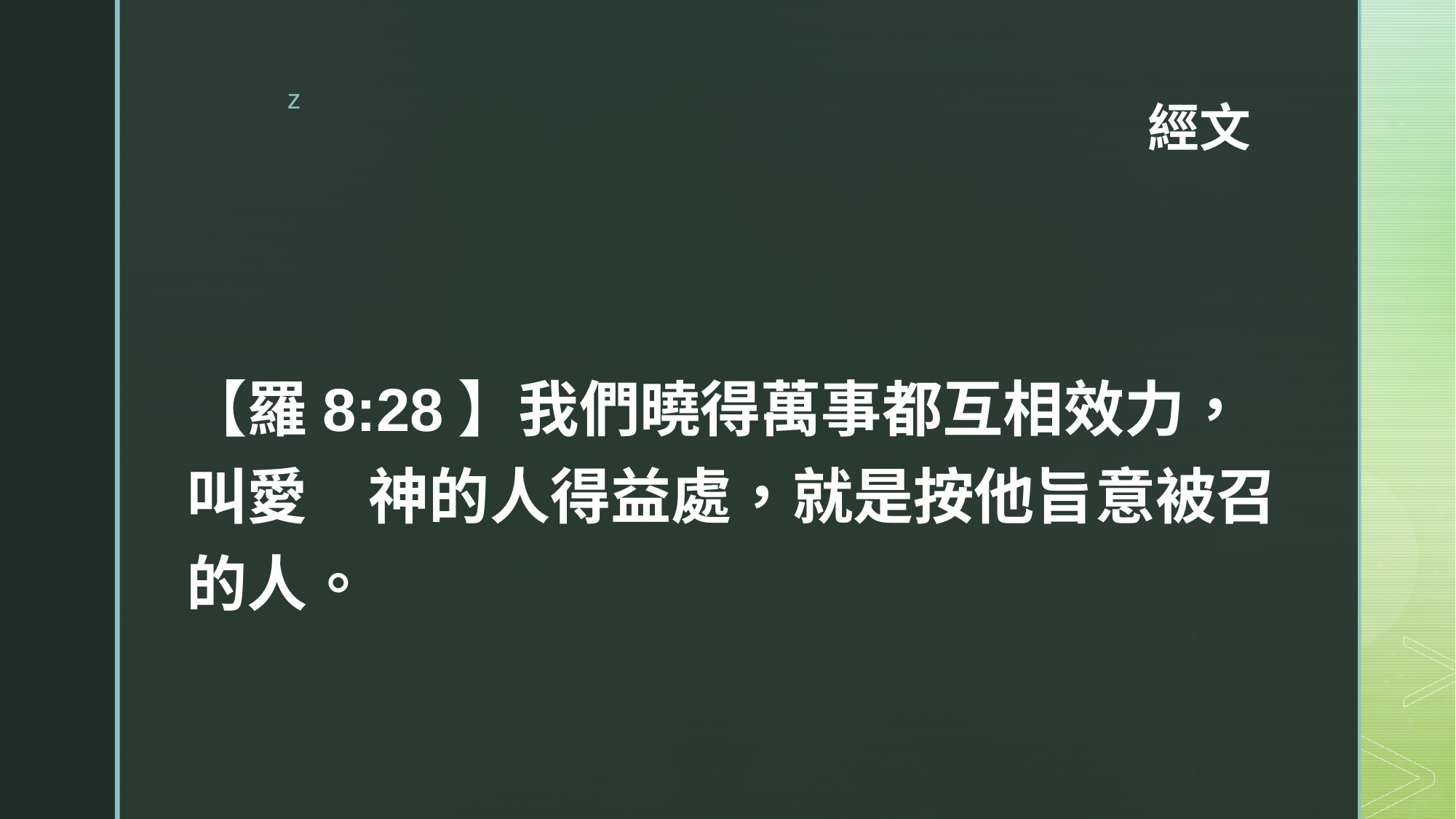

# 經文
【羅8:28】我們曉得萬事都互相效力，叫愛　神的人得益處，就是按他旨意被召的人。